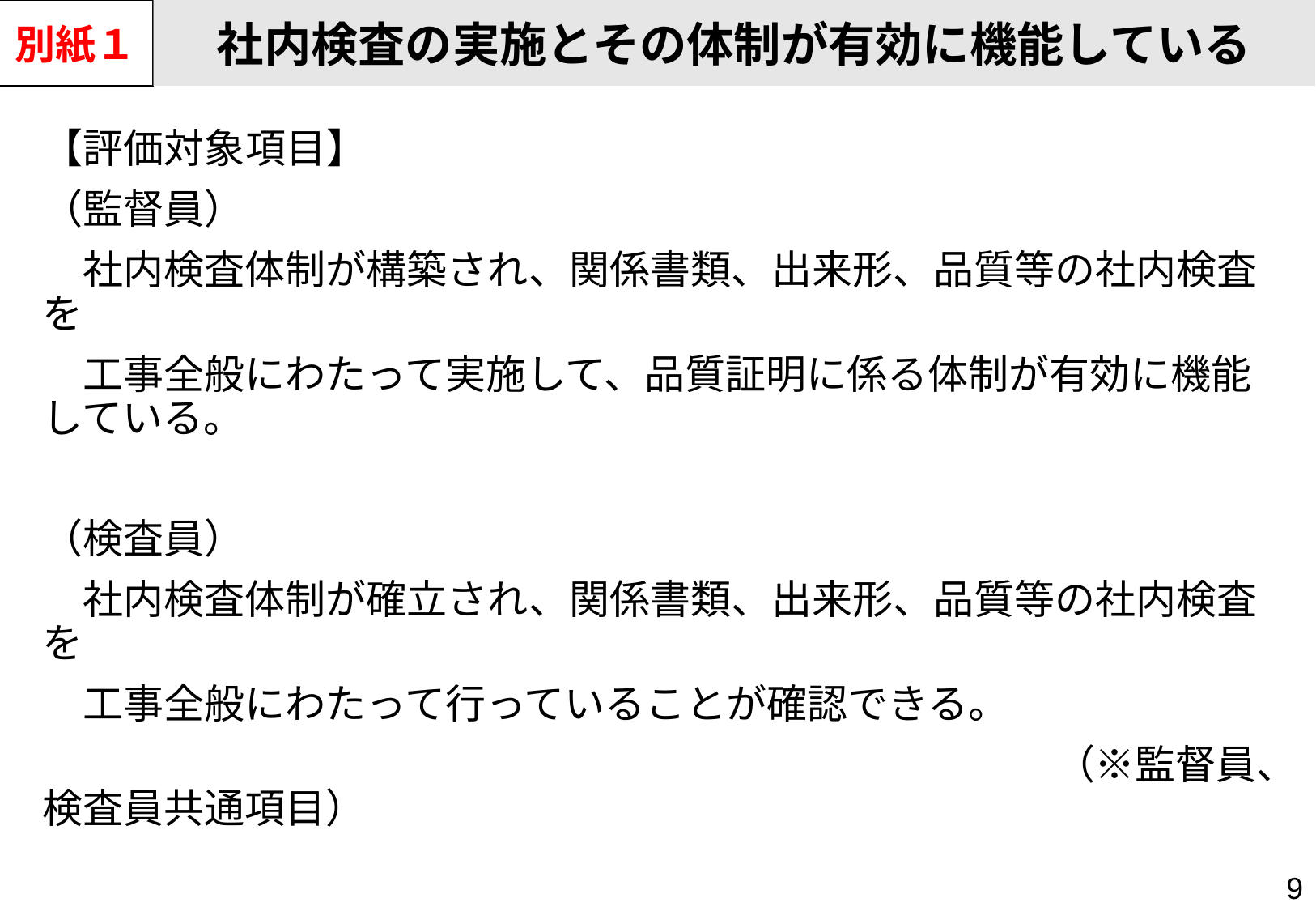

別紙１
社内検査の実施とその体制が有効に機能している
【評価対象項目】
（監督員）
　社内検査体制が構築され、関係書類、出来形、品質等の社内検査を
　工事全般にわたって実施して、品質証明に係る体制が有効に機能している。

（検査員）
　社内検査体制が確立され、関係書類、出来形、品質等の社内検査を
　工事全般にわたって行っていることが確認できる。
　　　　　　　　　　　　　　　　　　　　　　　　　（※監督員、検査員共通項目）

9